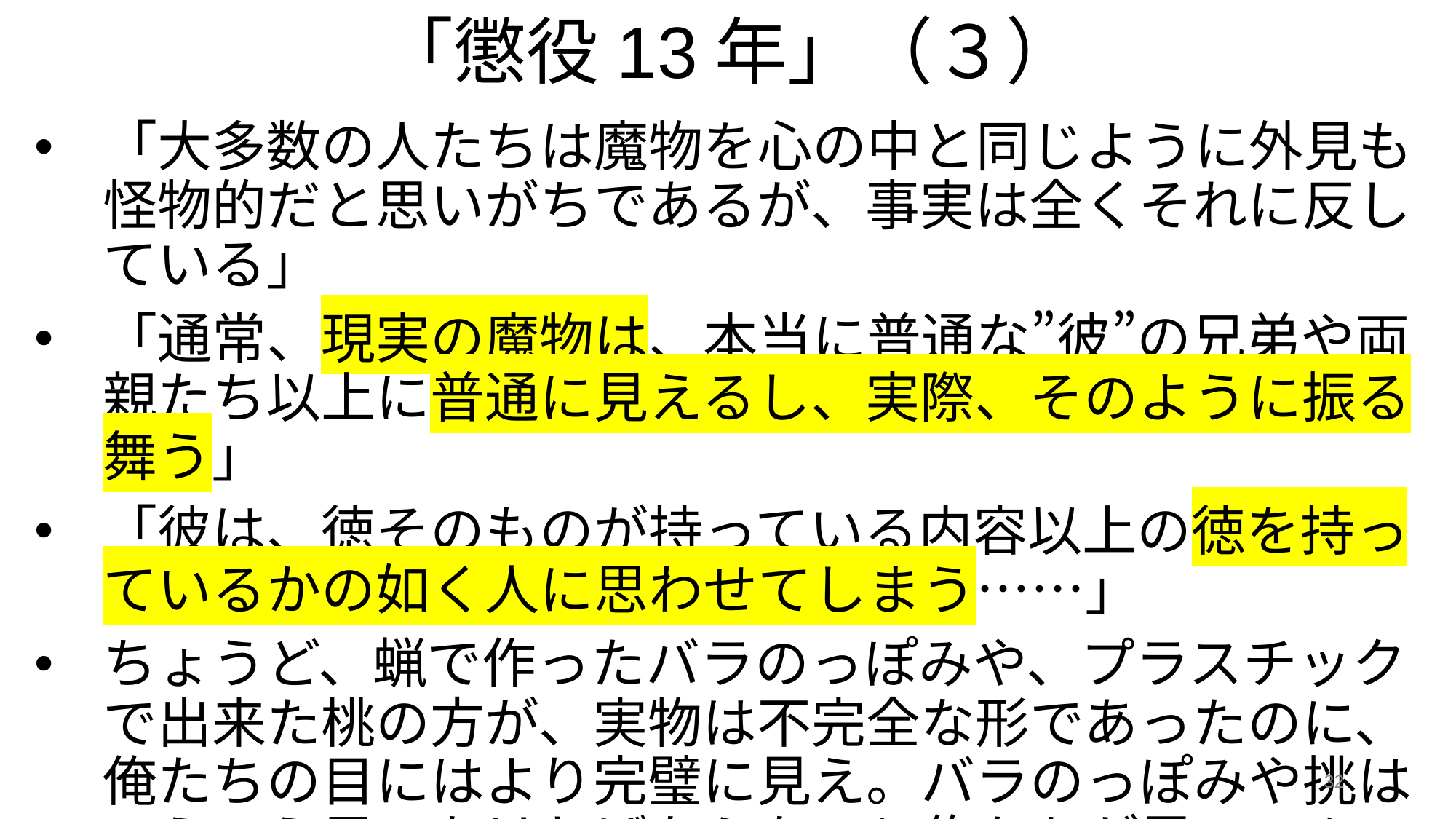

# 「懲役13年」（３）
「大多数の人たちは魔物を心の中と同じように外見も怪物的だと思いがちであるが、事実は全くそれに反している」
「通常、現実の魔物は、本当に普通な”彼”の兄弟や両親たち以上に普通に見えるし、実際、そのように振る舞う」
「彼は、徳そのものが持っている内容以上の徳を持っているかの如く人に思わせてしまう……」
ちょうど、蝋で作ったバラのっぽみや、プラスチックで出来た桃の方が、実物は不完全な形であったのに、俺たちの目にはより完璧に見え。バラのっぽみや挑はこういう風でなければならないと俺たちが思いこんでしまうように」
32